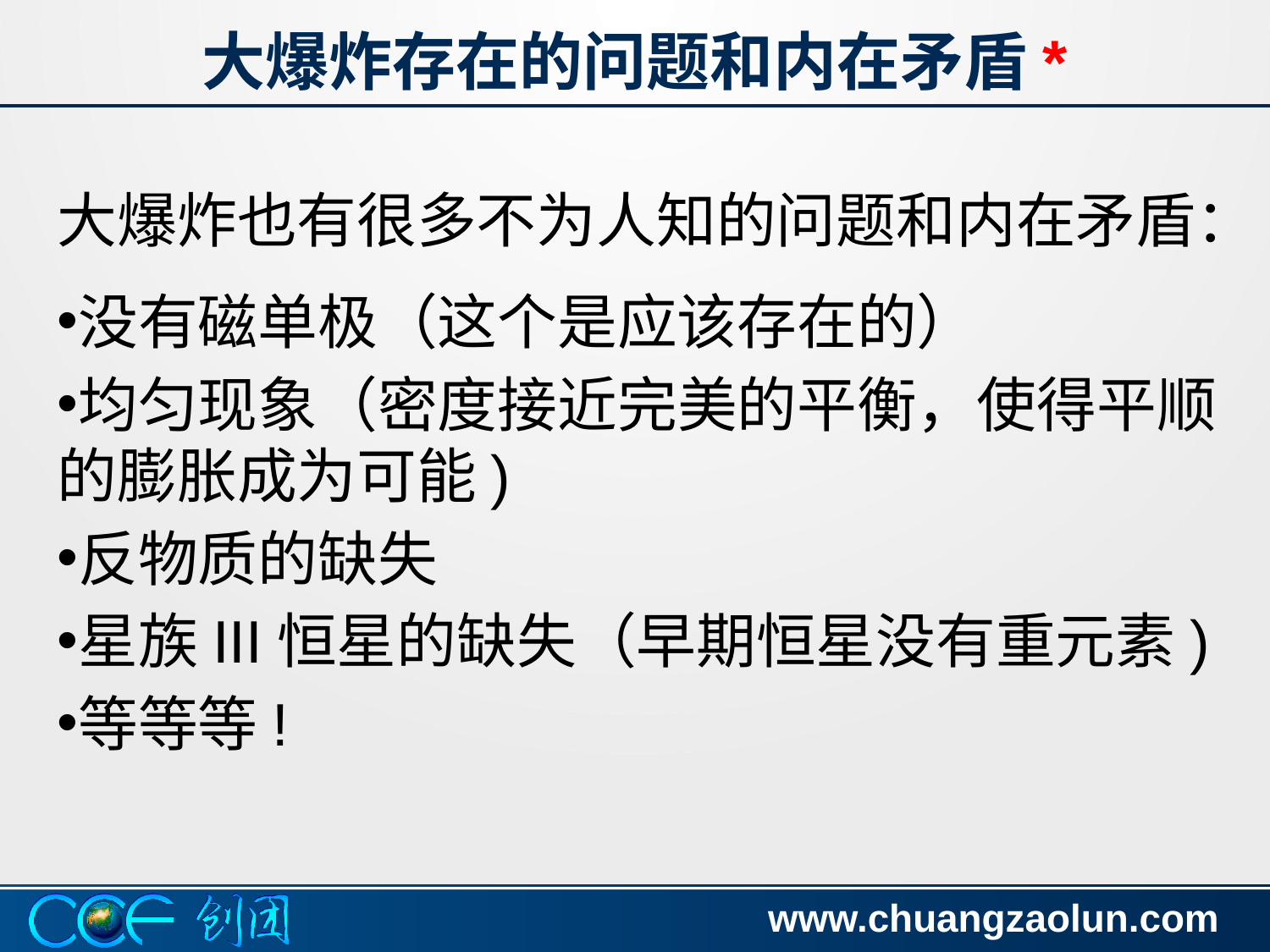

# 大爆炸存在的问题和内在矛盾*
大爆炸也有很多不为人知的问题和内在矛盾：

没有磁单极（这个是应该存在的）
均匀现象（密度接近完美的平衡，使得平顺的膨胀成为可能)
反物质的缺失
星族III恒星的缺失（早期恒星没有重元素)
等等等!